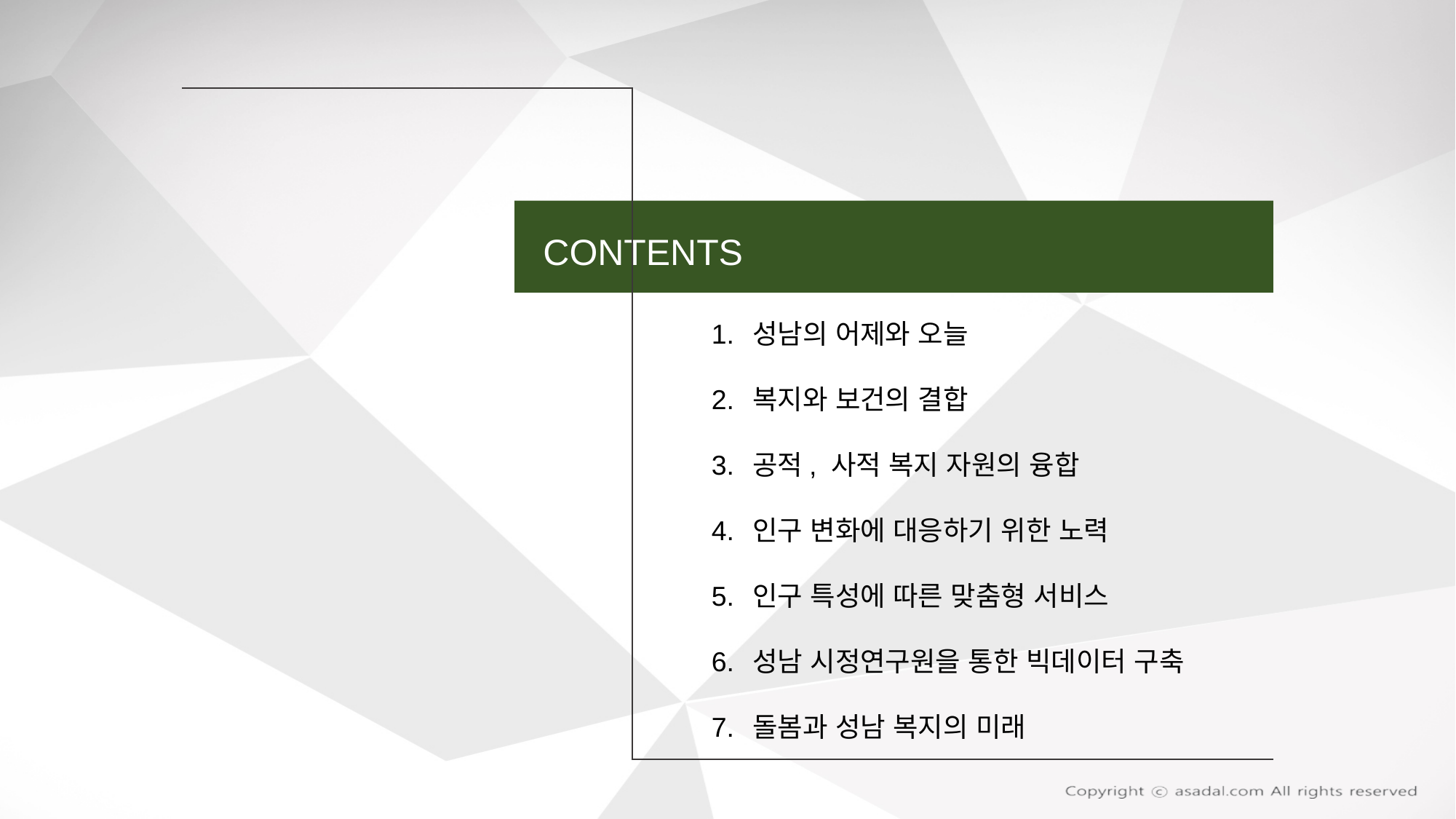

CONTENTS
성남의 어제와 오늘
복지와 보건의 결합
공적, 사적 복지 자원의 융합
인구 변화에 대응하기 위한 노력
인구 특성에 따른 맞춤형 서비스
성남 시정연구원을 통한 빅데이터 구축
돌봄과 성남 복지의 미래